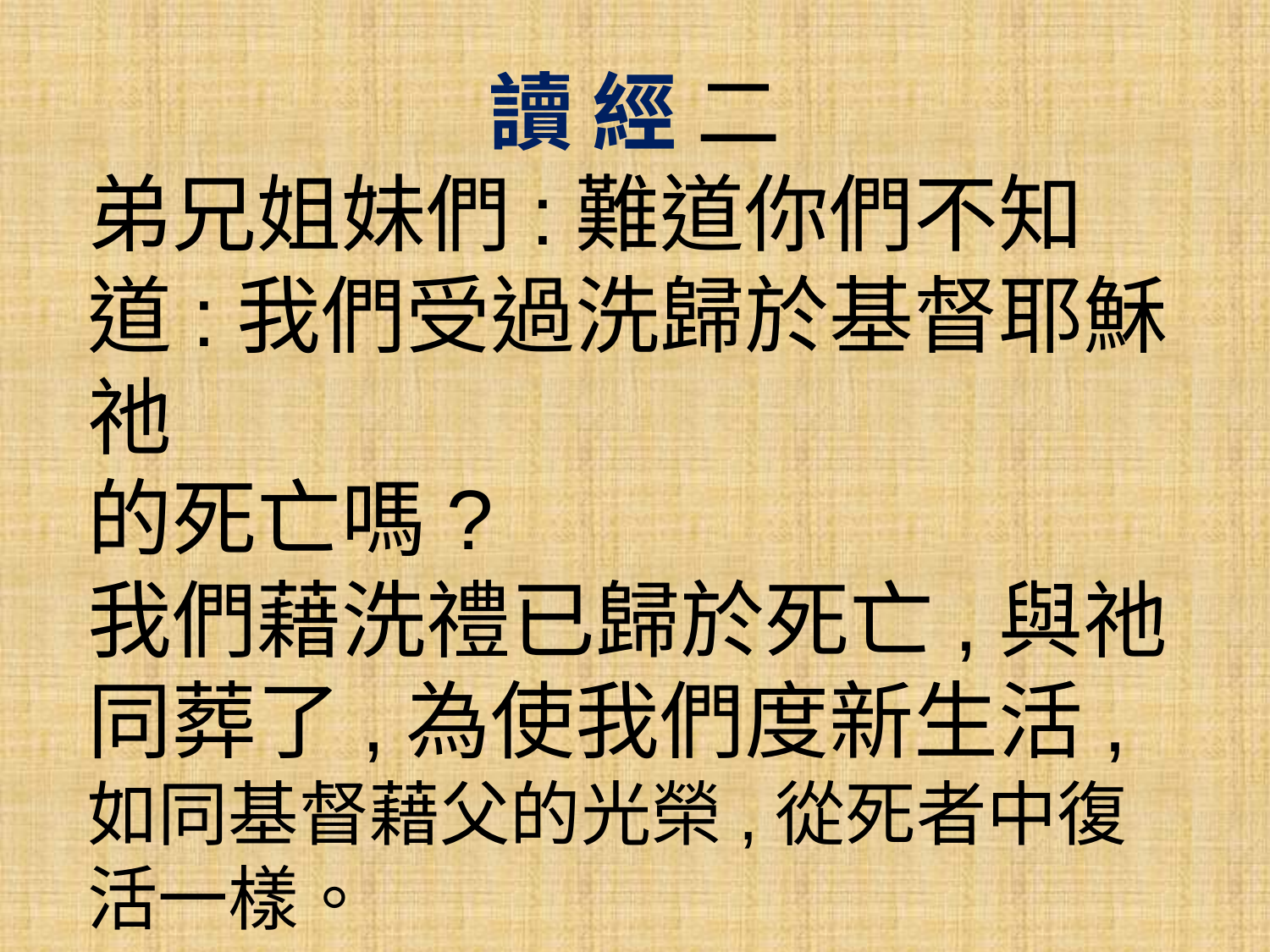

讀 經 二
弟兄姐妹們:難道你們不知道:我們受過洗歸於基督耶穌祂
的死亡嗎?
我們藉洗禮已歸於死亡,與祂同葬了,為使我們度新生活,如同基督藉父的光榮,從死者中復活一樣。